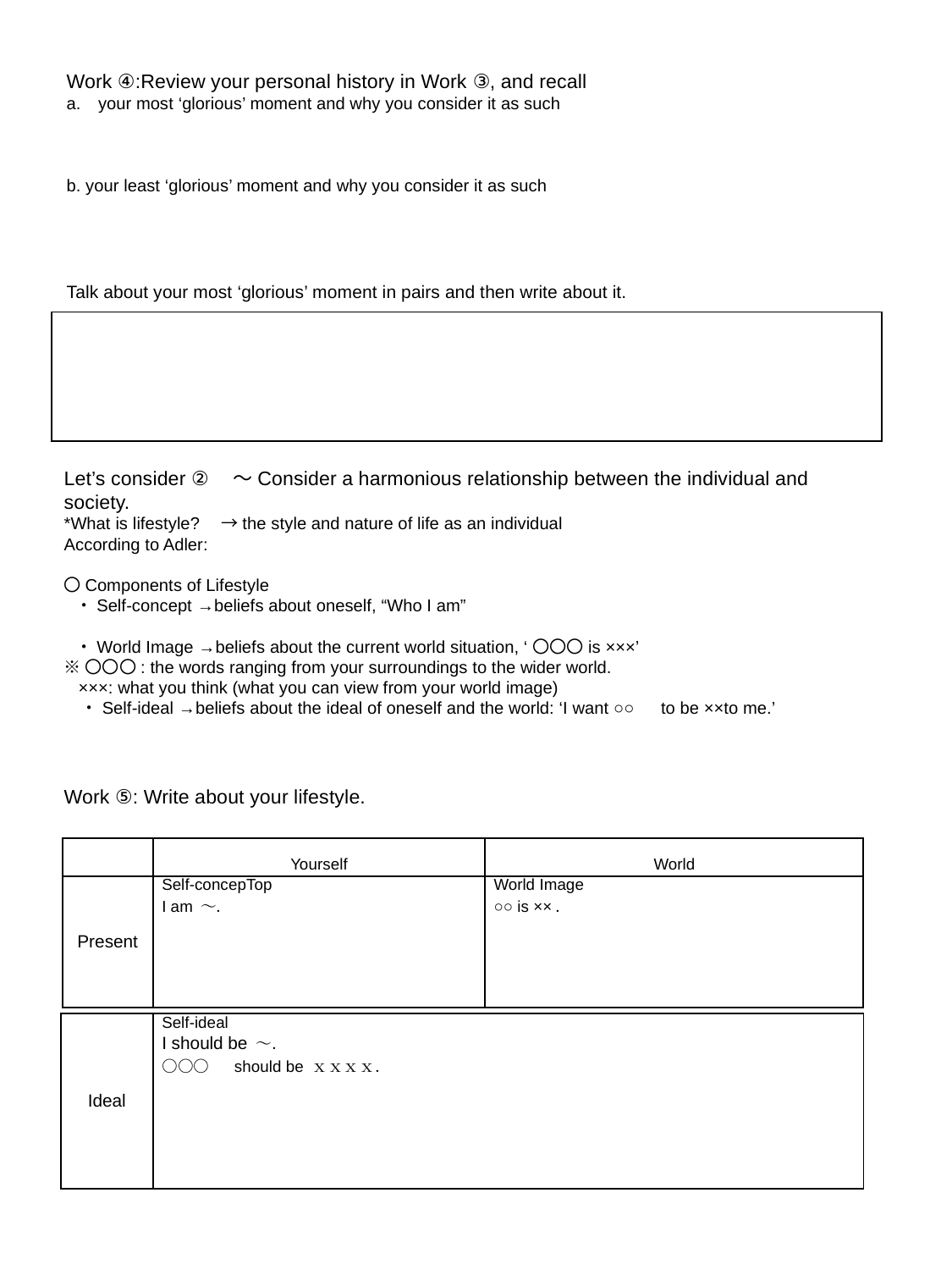

Work ④:Review your personal history in Work ③, and recall
your most ‘glorious’ moment and why you consider it as such

b. your least ‘glorious’ moment and why you consider it as such

Talk about your most ‘glorious’ moment in pairs and then write about it.

Let’s consider ②　～Consider a harmonious relationship between the individual and society.
*What is lifestyle?　→the style and nature of life as an individual
According to Adler:

〇Components of Lifestyle
  ・Self-concept →beliefs about oneself, “Who I am”

  ・World Image →beliefs about the current world situation, ‘〇〇〇is ×××’
※〇〇〇: the words ranging from your surroundings to the wider world.
   ×××: what you think (what you can view from your world image)
　・Self-ideal →beliefs about the ideal of oneself and the world: ‘I want ○○　to be ××to me.’

Work ⑤: Write about your lifestyle.
|  | Yourself | World |
| --- | --- | --- |
| Present | Self-concepTop I am ～． | World Image ○○ is ××． |
| Ideal | Self-ideal I should be ～． ○○○　should be ｘｘｘｘ． |
| --- | --- |